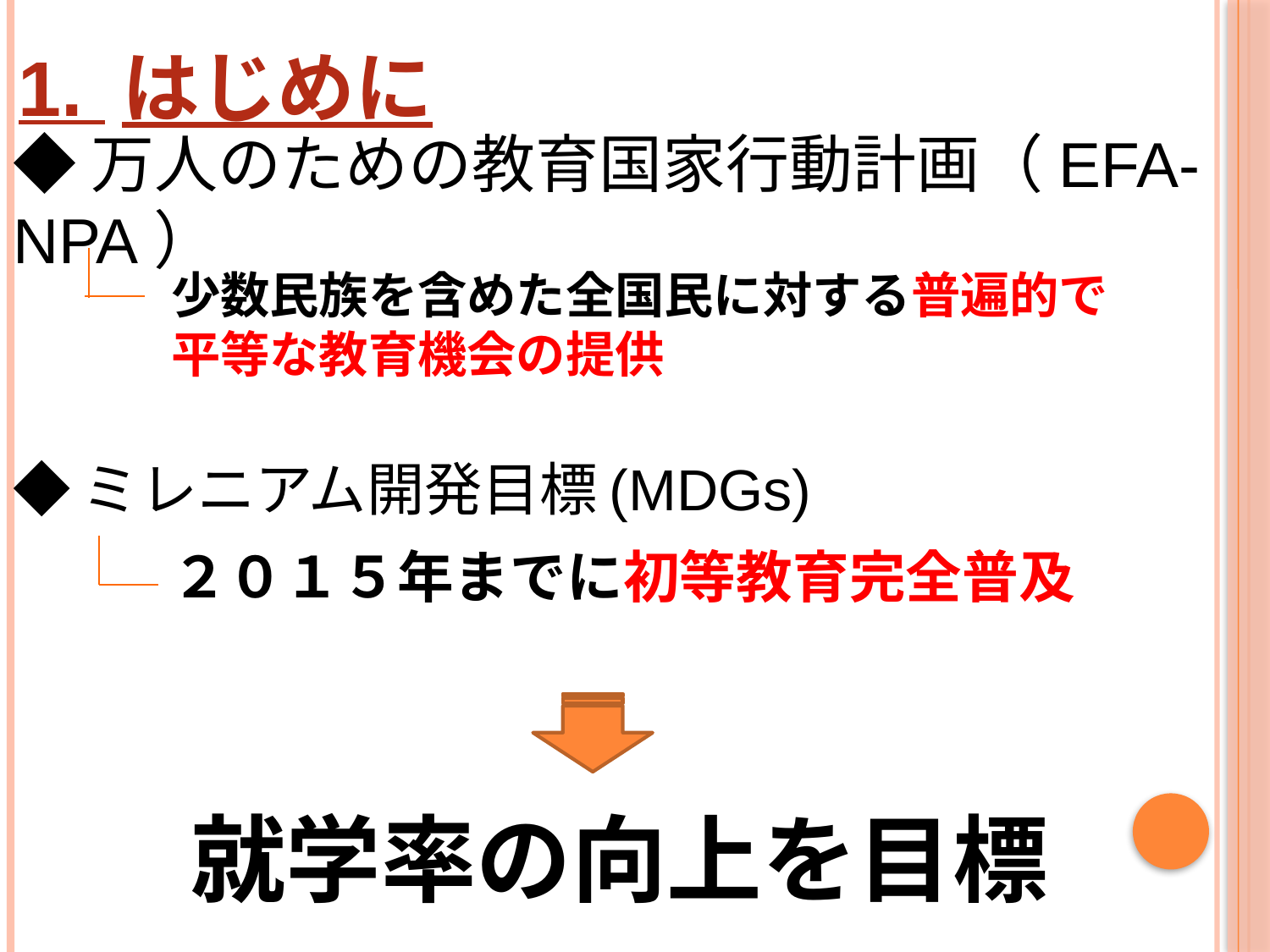

# 1. はじめに
◆万人のための教育国家行動計画（EFA-NPA）
少数民族を含めた全国民に対する普遍的で平等な教育機会の提供

◆ミレニアム開発目標(MDGs)
２０１５年までに初等教育完全普及

就学率の向上を目標
3